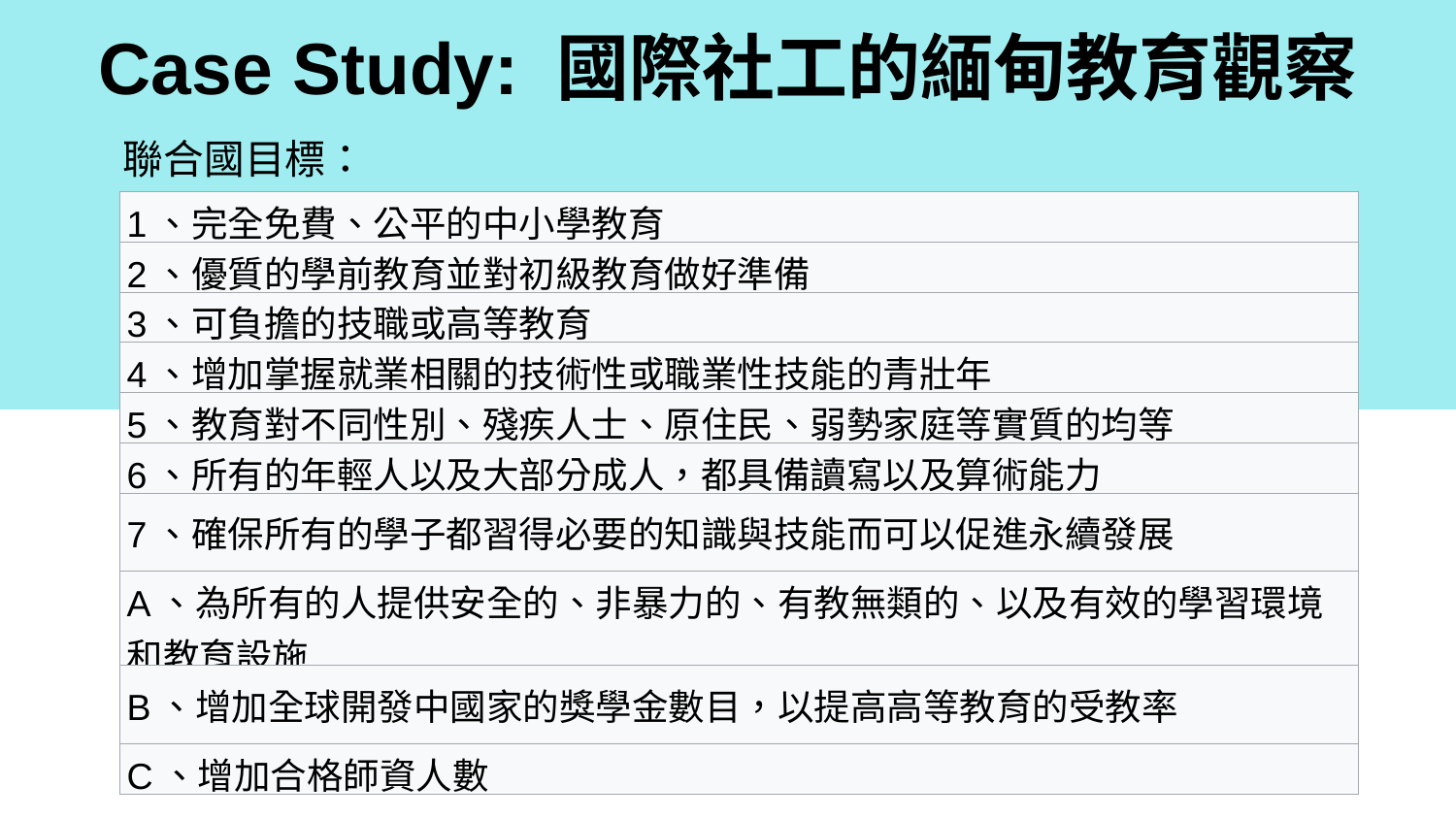

# Case Study: 國際社工的緬甸教育觀察
聯合國目標：
| 1、完全免費、公平的中小學教育 |
| --- |
| 2、優質的學前教育並對初級教育做好準備 |
| 3、可負擔的技職或高等教育 |
| 4、增加掌握就業相關的技術性或職業性技能的青壯年 |
| 5、教育對不同性別、殘疾人士、原住民、弱勢家庭等實質的均等 |
| 6、所有的年輕人以及大部分成人，都具備讀寫以及算術能力 |
| 7、確保所有的學子都習得必要的知識與技能而可以促進永續發展 |
| A、為所有的人提供安全的、非暴力的、有教無類的、以及有效的學習環境和教育設施 |
| B、增加全球開發中國家的獎學金數目，以提高高等教育的受教率 |
| C、增加合格師資人數 |